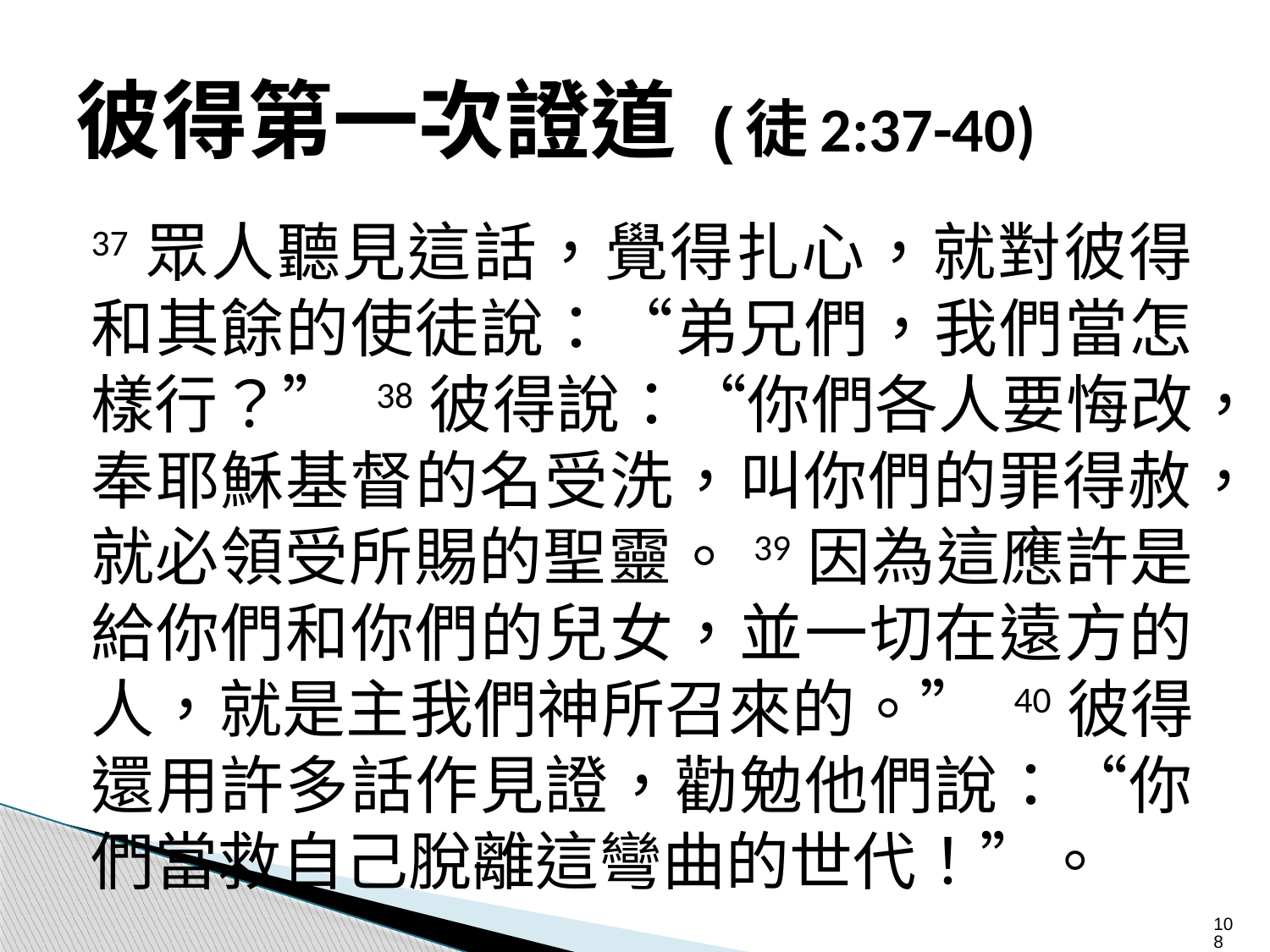

# 彼得第一次證道 (徒2:37-40)
37眾人聽見這話，覺得扎心，就對彼得和其餘的使徒說：“弟兄們，我們當怎樣行？” 38彼得說：“你們各人要悔改，奉耶穌基督的名受洗，叫你們的罪得赦，就必領受所賜的聖靈。39因為這應許是給你們和你們的兒女，並一切在遠方的人，就是主我們神所召來的。” 40彼得還用許多話作見證，勸勉他們說：“你們當救自己脫離這彎曲的世代！”。
108